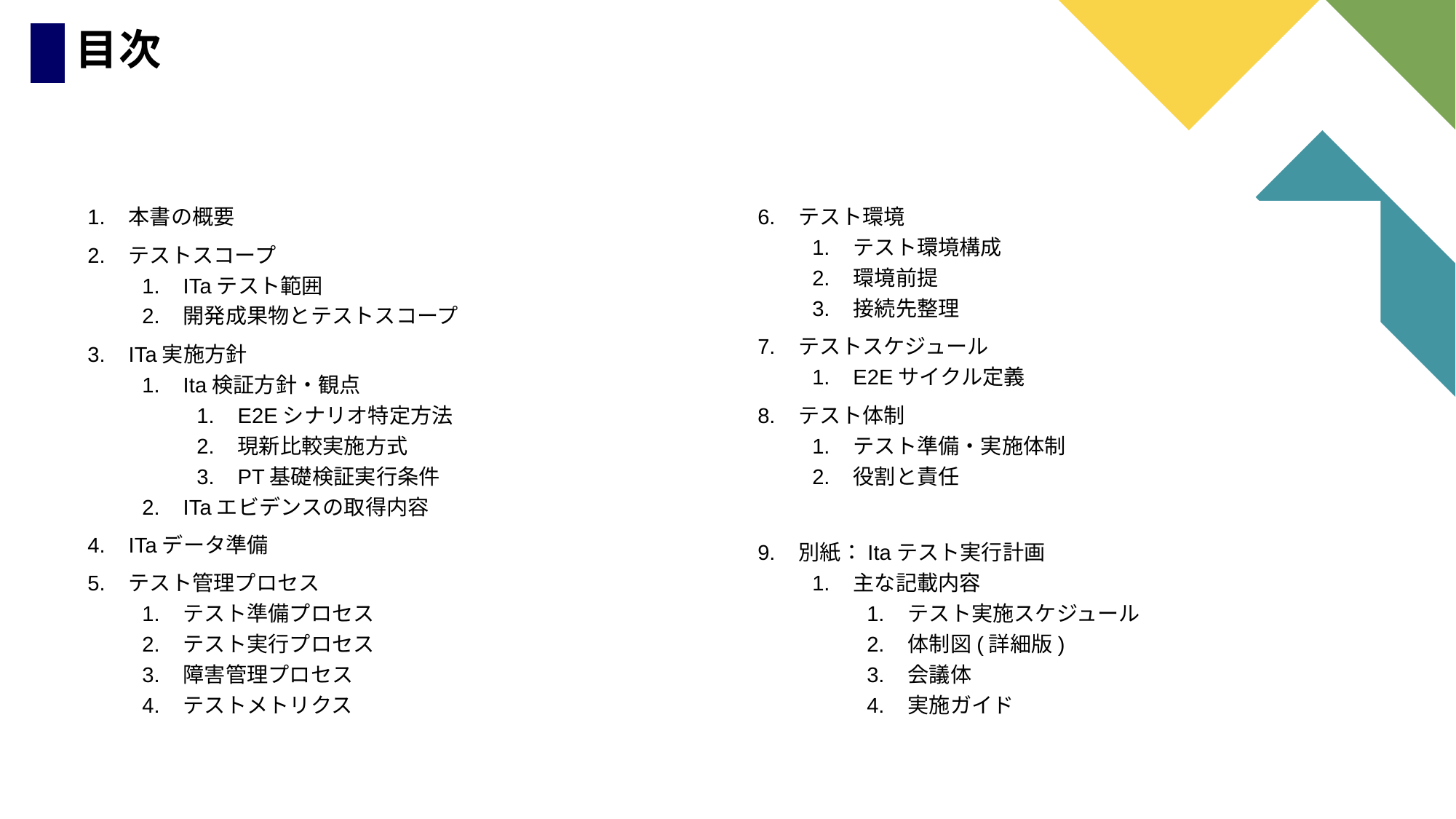

# 目次

本書の概要
テストスコープ
ITaテスト範囲
開発成果物とテストスコープ
ITa実施方針
Ita検証方針・観点
E2Eシナリオ特定方法
現新比較実施方式
PT基礎検証実行条件
ITaエビデンスの取得内容
ITaデータ準備
テスト管理プロセス
テスト準備プロセス
テスト実行プロセス
障害管理プロセス
テストメトリクス
テスト環境
テスト環境構成
環境前提
接続先整理
テストスケジュール
E2Eサイクル定義
テスト体制
テスト準備・実施体制
役割と責任

別紙：Itaテスト実行計画
主な記載内容
テスト実施スケジュール
体制図(詳細版)
会議体
実施ガイド